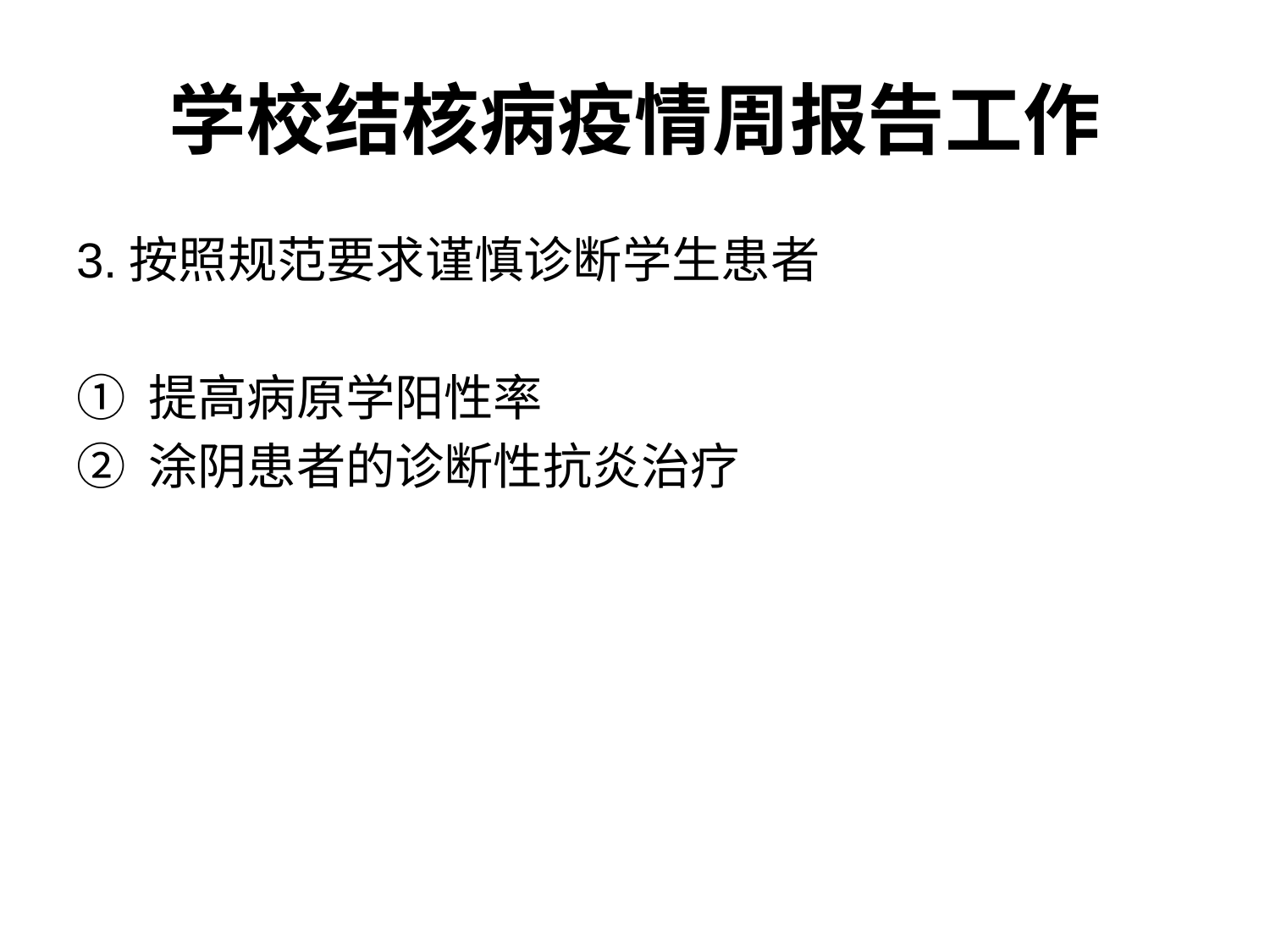

# 学校结核病疫情周报告工作
3.按照规范要求谨慎诊断学生患者

① 提高病原学阳性率
② 涂阴患者的诊断性抗炎治疗